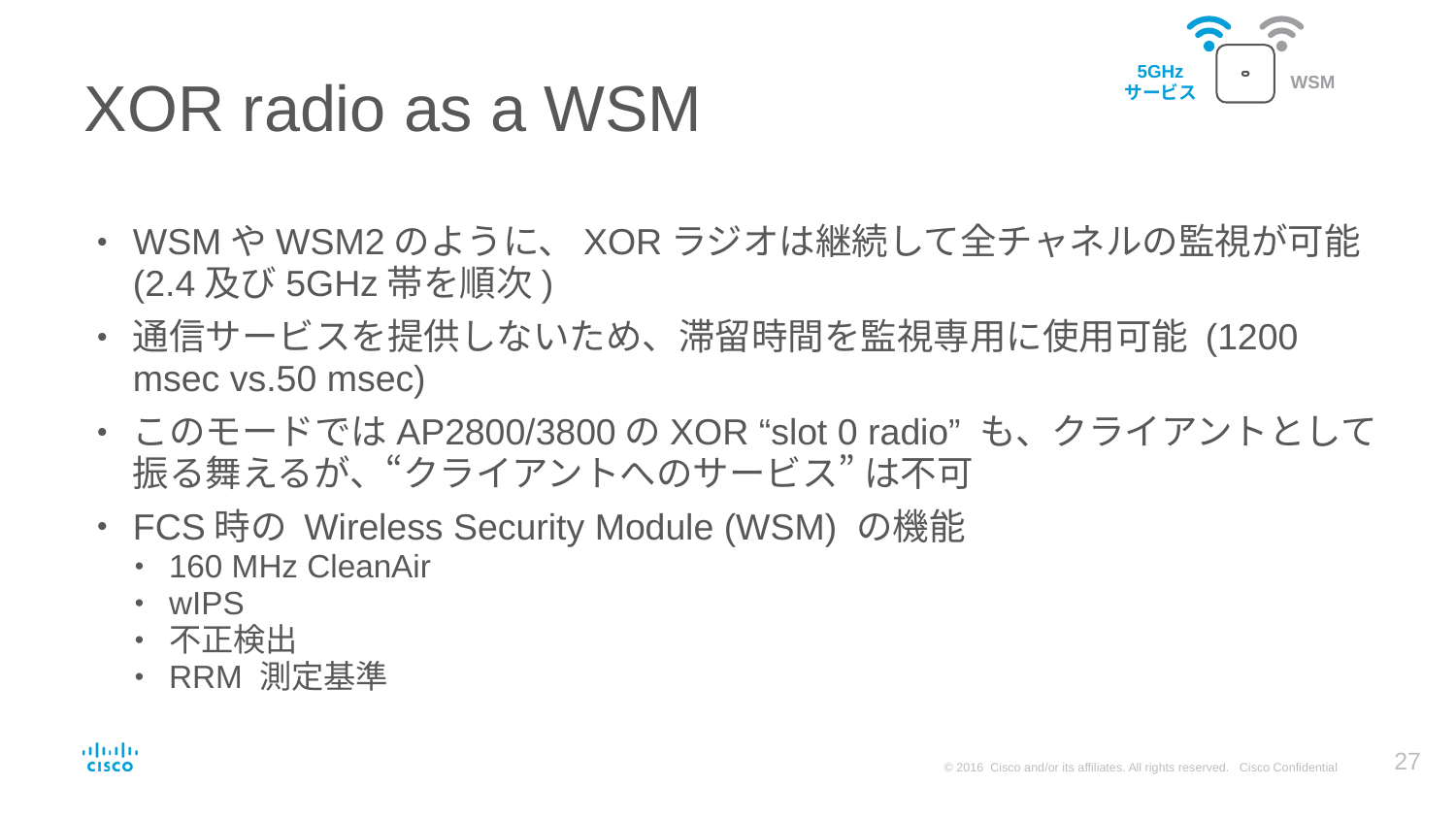

5GHz
サービス
# XOR radio as a WSM
WSM
WSMやWSM2のように、XORラジオは継続して全チャネルの監視が可能 (2.4及び5GHz帯を順次)
通信サービスを提供しないため、滞留時間を監視専用に使用可能 (1200 msec vs.50 msec)
このモードではAP2800/3800のXOR “slot 0 radio” も、クライアントとして振る舞えるが、“クライアントへのサービス” は不可
FCS時の Wireless Security Module (WSM) の機能
160 MHz CleanAir
wIPS
不正検出
RRM 測定基準